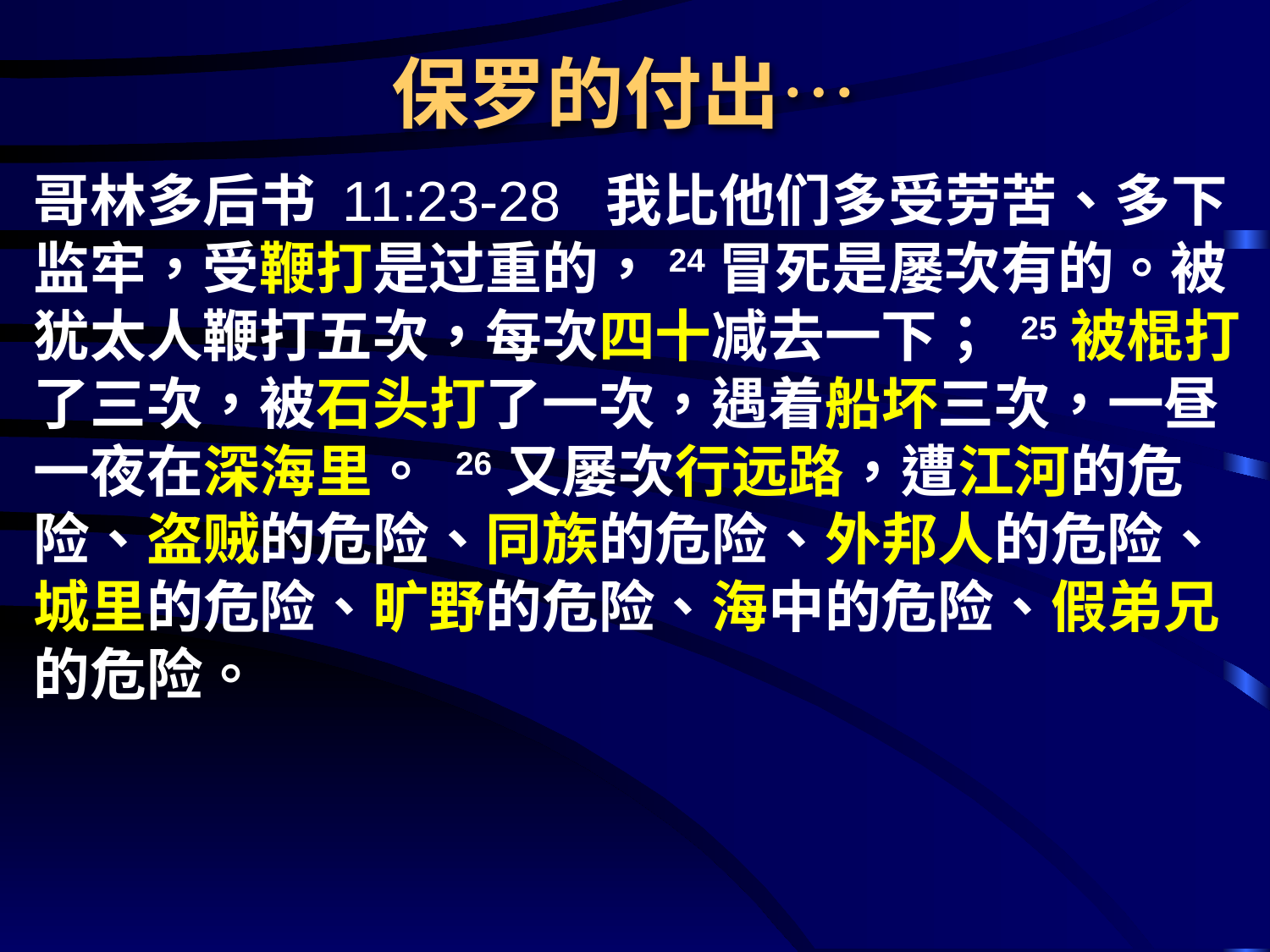

# 保罗的付出…
哥林多后书 11:23-28  我比他们多受劳苦、多下监牢，受鞭打是过重的，24冒死是屡次有的。被犹太人鞭打五次，每次四十减去一下； 25被棍打了三次，被石头打了一次，遇着船坏三次，一昼一夜在深海里。 26又屡次行远路，遭江河的危险、盗贼的危险、同族的危险、外邦人的危险、城里的危险、旷野的危险、海中的危险、假弟兄的危险。